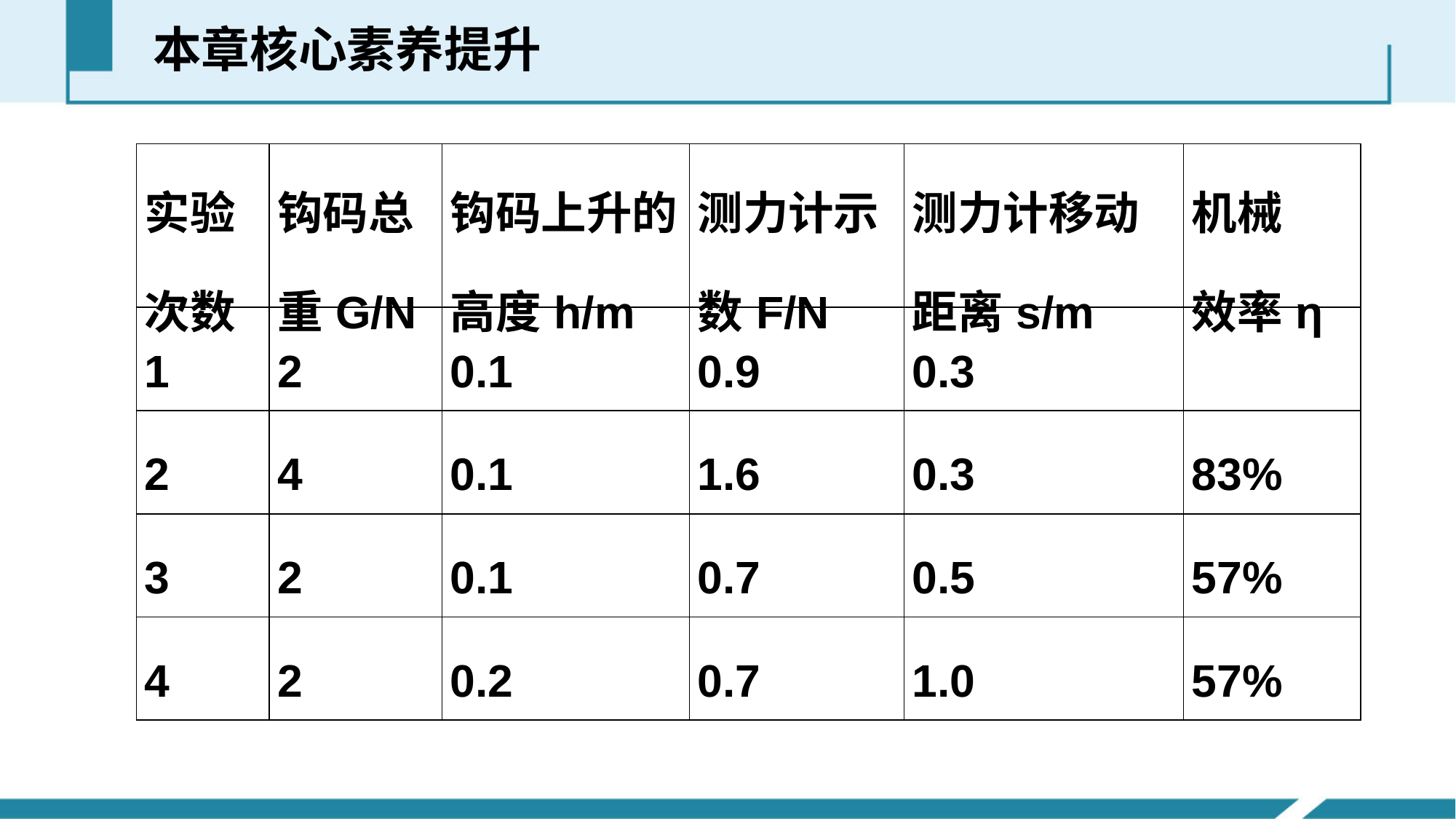

本章核心素养提升
| 实验 次数 | 钩码总重G/N | 钩码上升的 高度h/m | 测力计示 数F/N | 测力计移动 距离s/m | 机械 效率η |
| --- | --- | --- | --- | --- | --- |
| 1 | 2 | 0.1 | 0.9 | 0.3 |  |
| 2 | 4 | 0.1 | 1.6 | 0.3 | 83% |
| 3 | 2 | 0.1 | 0.7 | 0.5 | 57% |
| 4 | 2 | 0.2 | 0.7 | 1.0 | 57% |